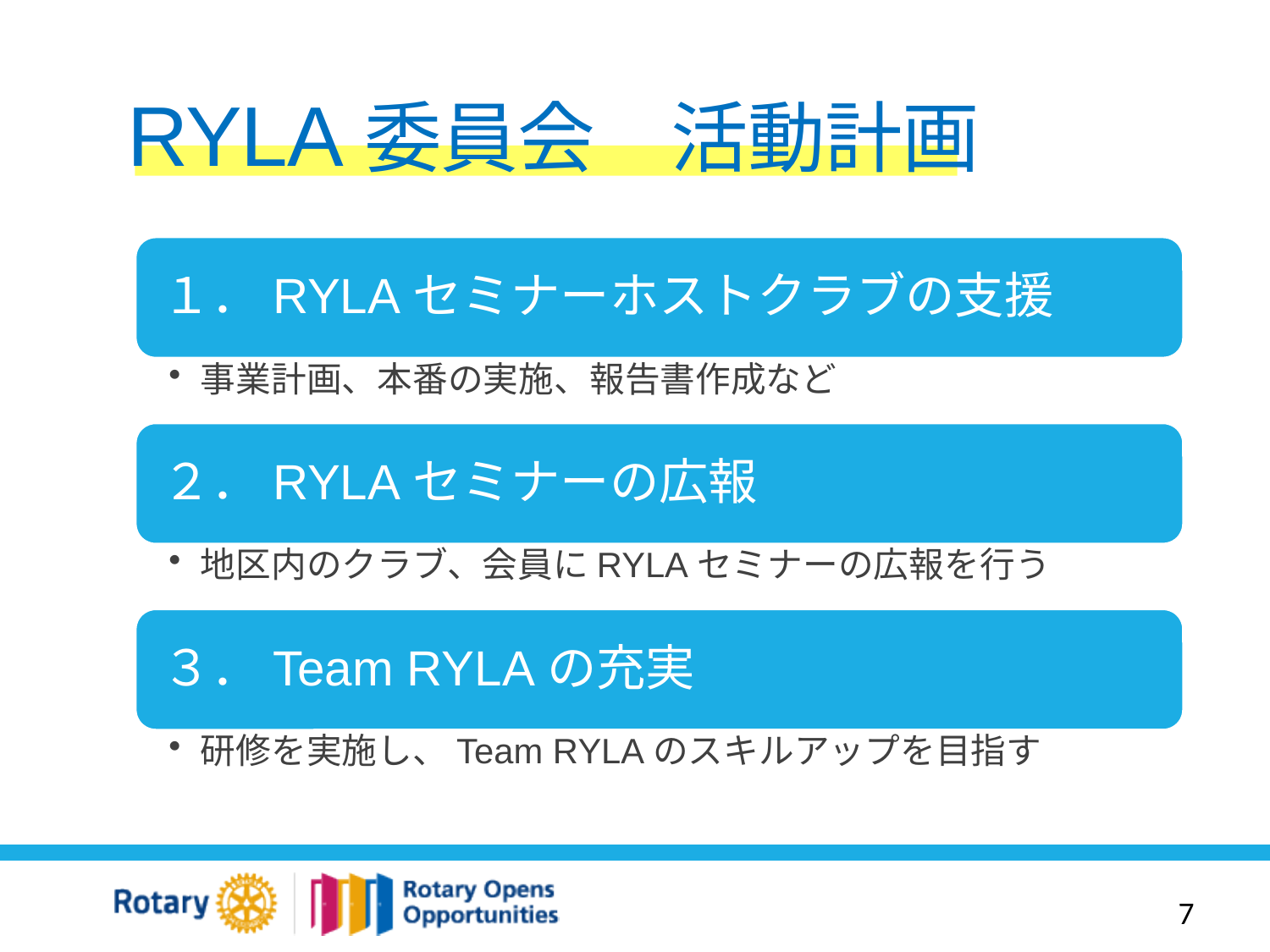

# RYLA委員会　活動計画

１．RYLAセミナーホストクラブの支援
事業計画、本番の実施、報告書作成など
２．RYLAセミナーの広報
地区内のクラブ、会員にRYLAセミナーの広報を行う
３．Team RYLAの充実
研修を実施し、Team RYLAのスキルアップを目指す